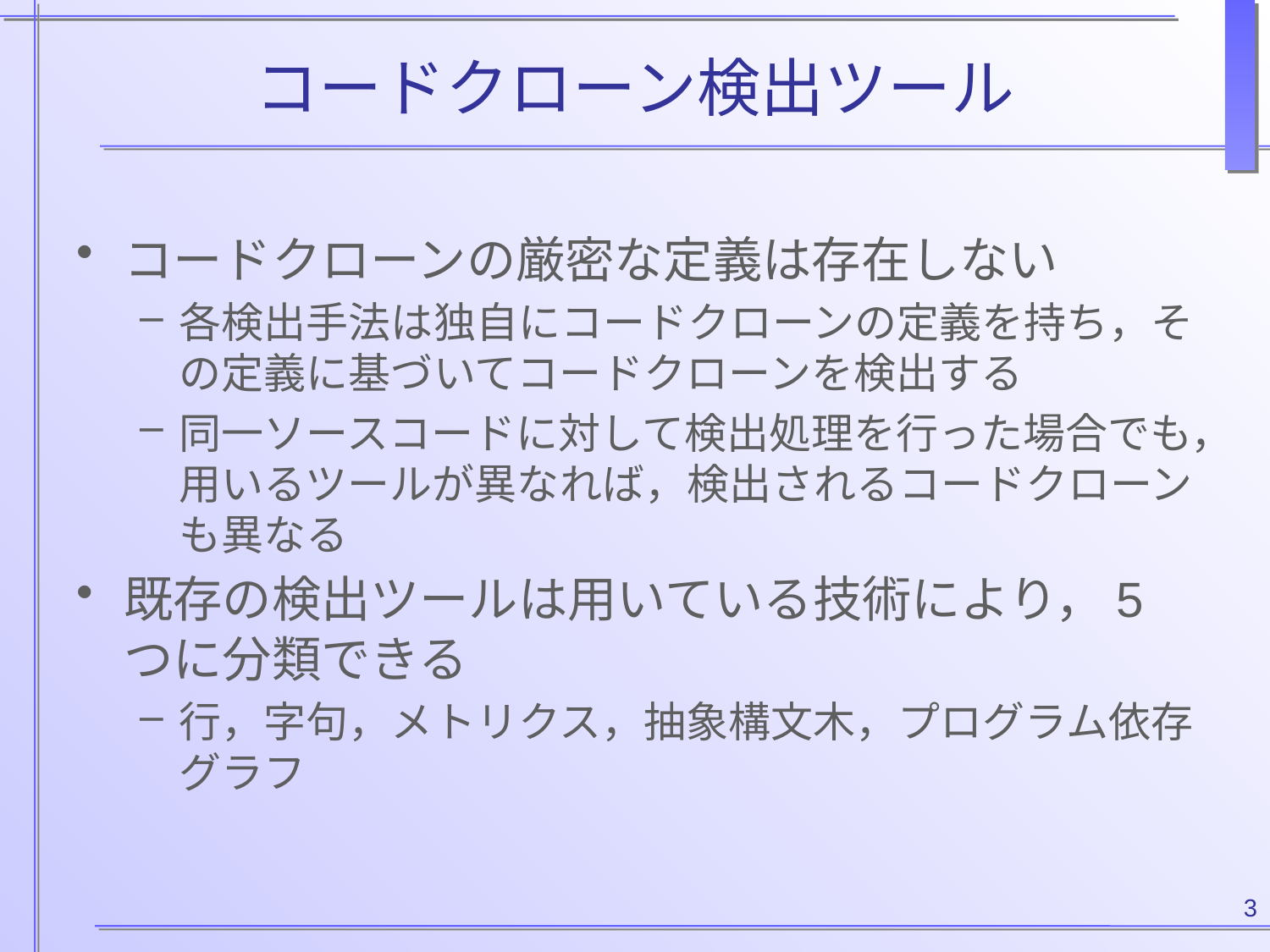

# コードクローン検出ツール
コードクローンの厳密な定義は存在しない
各検出手法は独自にコードクローンの定義を持ち，その定義に基づいてコードクローンを検出する
同一ソースコードに対して検出処理を行った場合でも，用いるツールが異なれば，検出されるコードクローンも異なる
既存の検出ツールは用いている技術により，5つに分類できる
行，字句，メトリクス，抽象構文木，プログラム依存グラフ
3